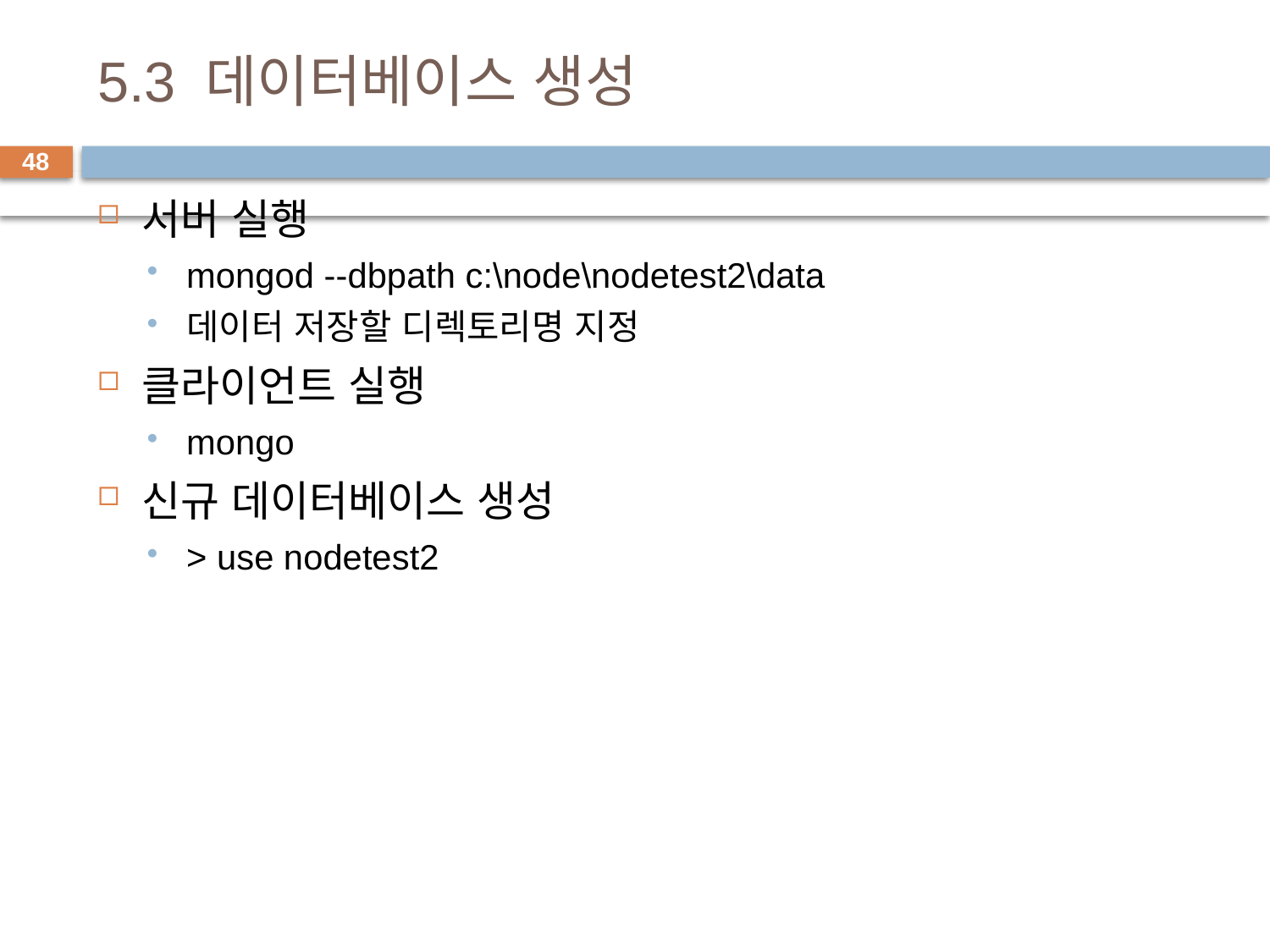

# 5.3 데이터베이스 생성
48
서버 실행
mongod --dbpath c:\node\nodetest2\data
데이터 저장할 디렉토리명 지정
클라이언트 실행
mongo
신규 데이터베이스 생성
> use nodetest2